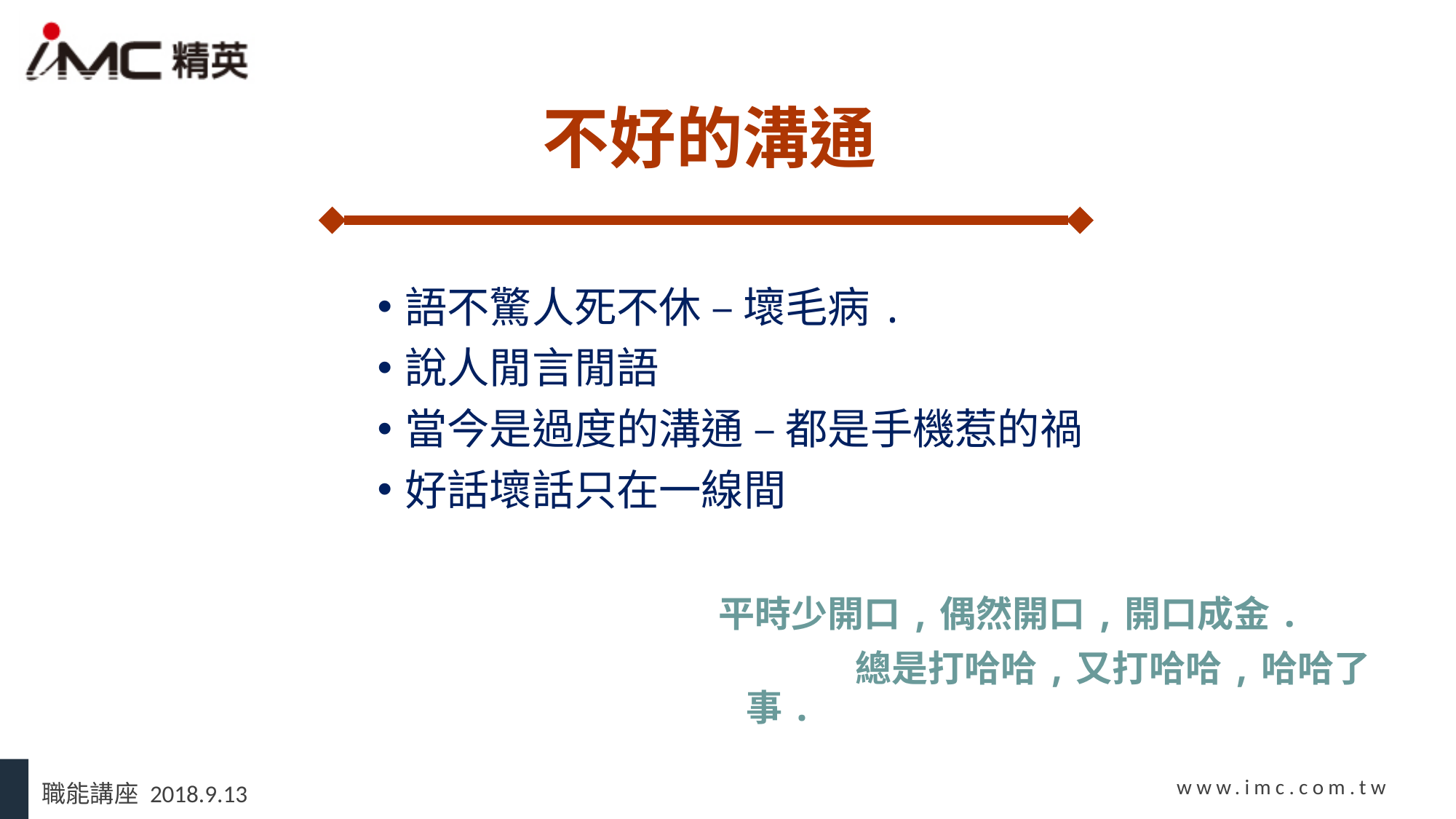

# 不好的溝通
語不驚人死不休 – 壞毛病.
說人閒言閒語
當今是過度的溝通 – 都是手機惹的禍
好話壞話只在一線間
平時少開口,偶然開口,開口成金.
		總是打哈哈,又打哈哈,哈哈了事.